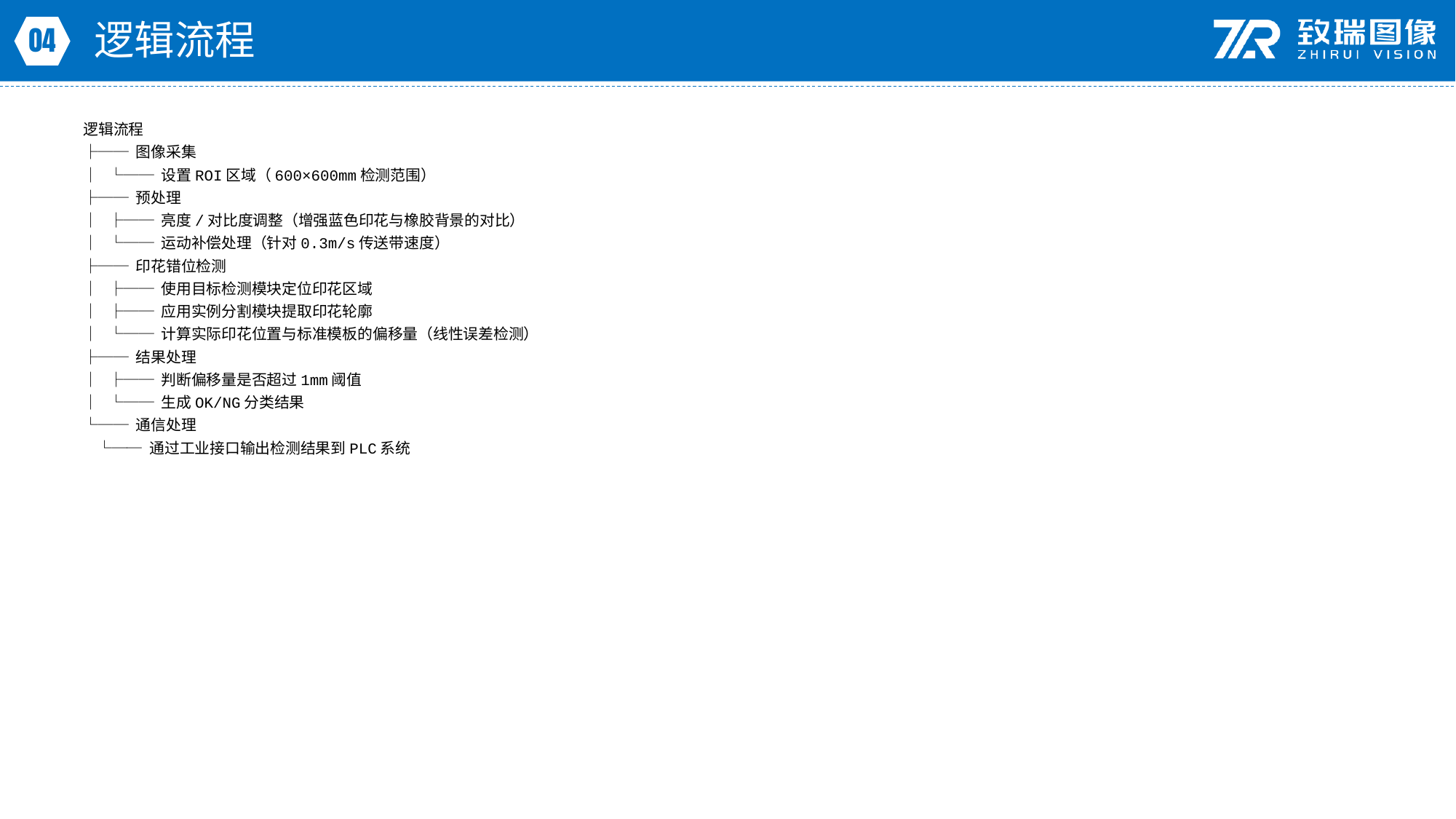

逻辑流程
04

逻辑流程
├── 图像采集
│   └── 设置ROI区域（600×600mm检测范围）
├── 预处理
│   ├── 亮度/对比度调整（增强蓝色印花与橡胶背景的对比）
│   └── 运动补偿处理（针对0.3m/s传送带速度）
├── 印花错位检测
│   ├── 使用目标检测模块定位印花区域
│   ├── 应用实例分割模块提取印花轮廓
│   └── 计算实际印花位置与标准模板的偏移量（线性误差检测）
├── 结果处理
│   ├── 判断偏移量是否超过1mm阈值
│   └── 生成OK/NG分类结果
└── 通信处理
    └── 通过工业接口输出检测结果到PLC系统